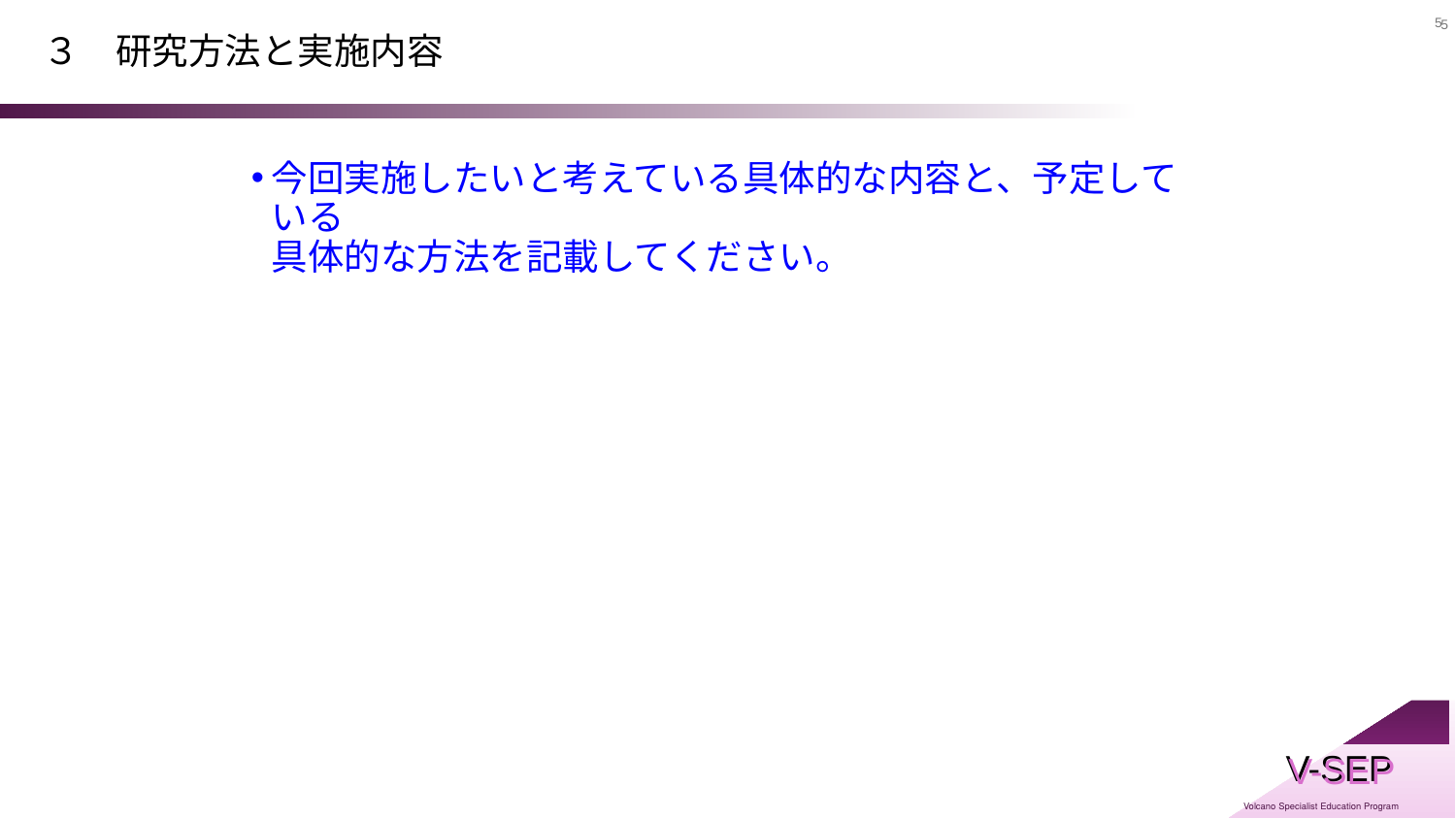

5
# ３　研究方法と実施内容
今回実施したいと考えている具体的な内容と、予定している
具体的な方法を記載してください。